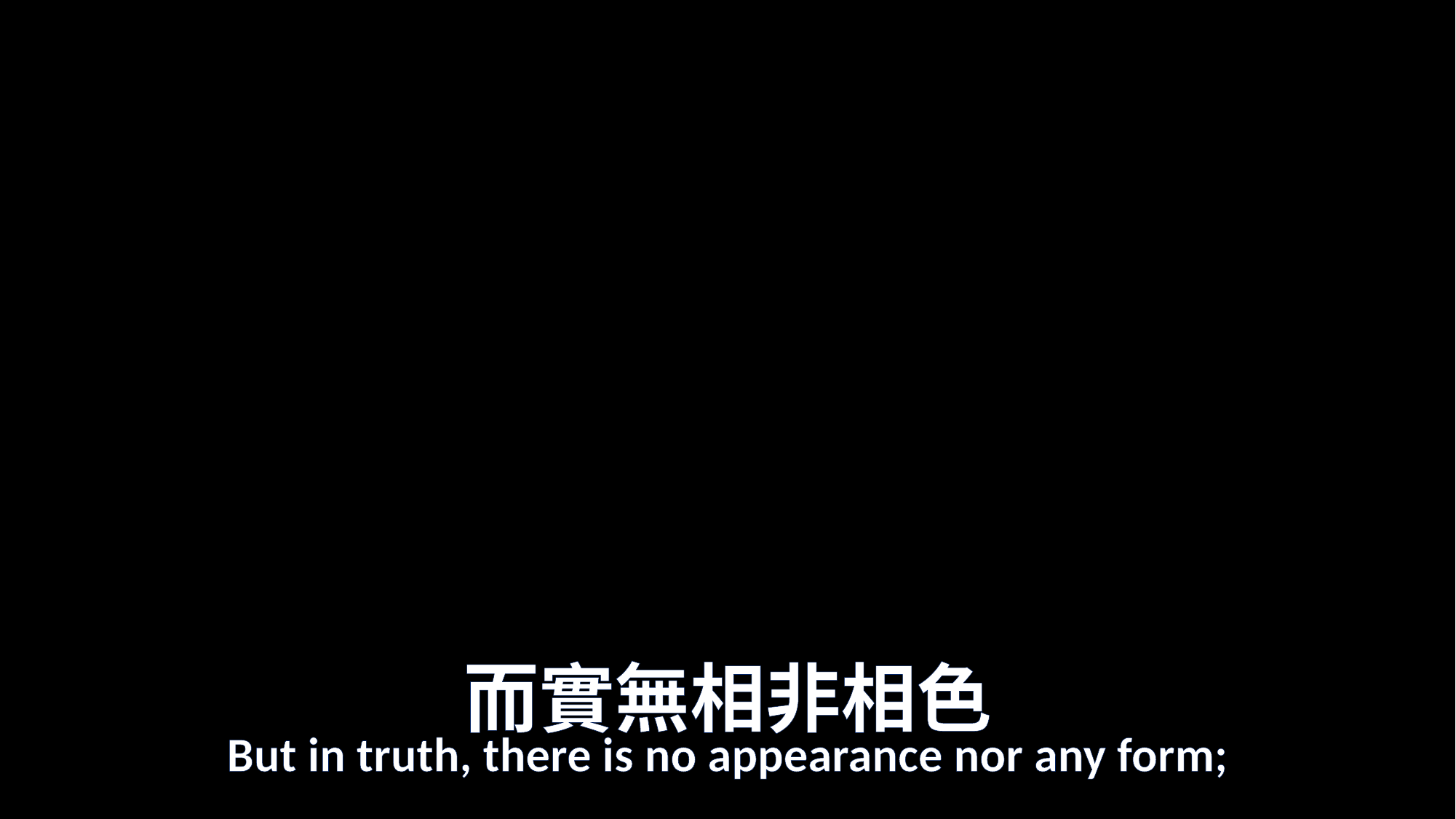

# 而實無相非相色
But in truth, there is no appearance nor any form;